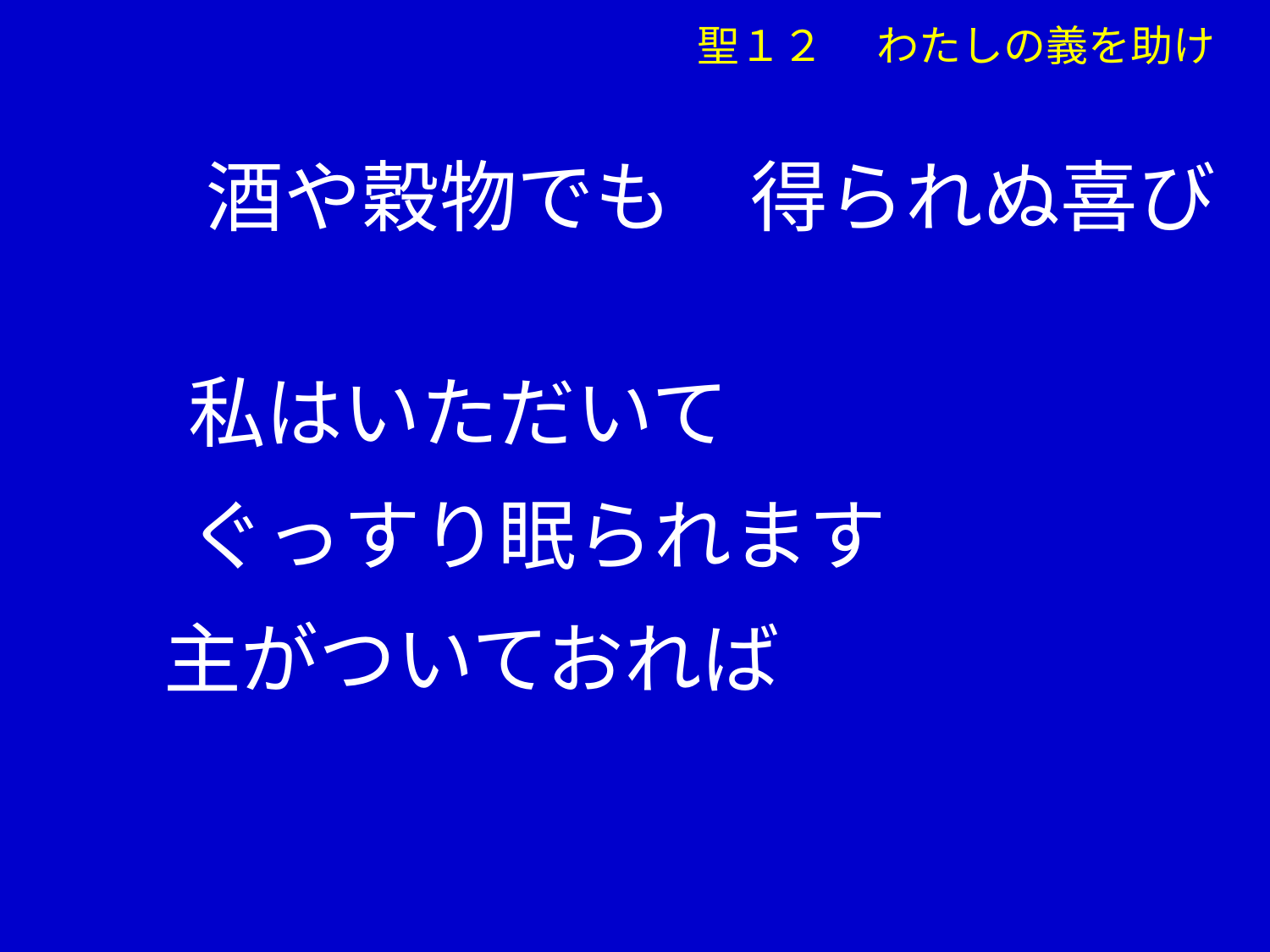

聖１２　 わたしの義を助け
 　酒や穀物でも　得られぬ喜び
　 私はいただいて
　 ぐっすり眠られます
   主がついておれば